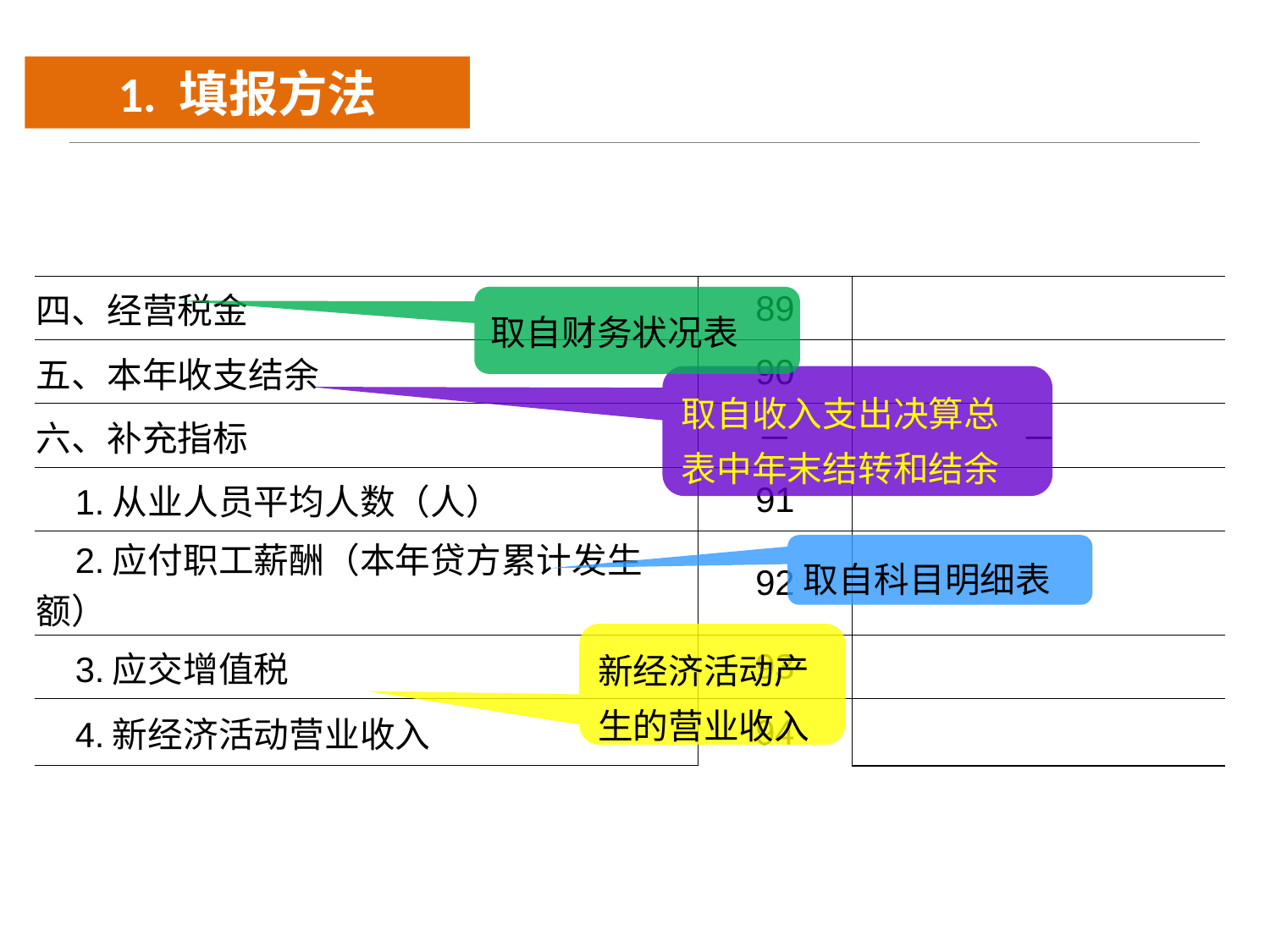

1. 填报方法

| 四、经营税金 | 89 |  |
| --- | --- | --- |
| 五、本年收支结余 | 90 |  |
| 六、补充指标 | － | － |
| 1.从业人员平均人数（人） | 91 |  |
| 2.应付职工薪酬（本年贷方累计发生额） | 92 |  |
| 3.应交增值税 | 93 |  |
| 4.新经济活动营业收入 | 94 |  |
取自财务状况表
取自收入支出决算总表中年末结转和结余
取自科目明细表
新经济活动产生的营业收入